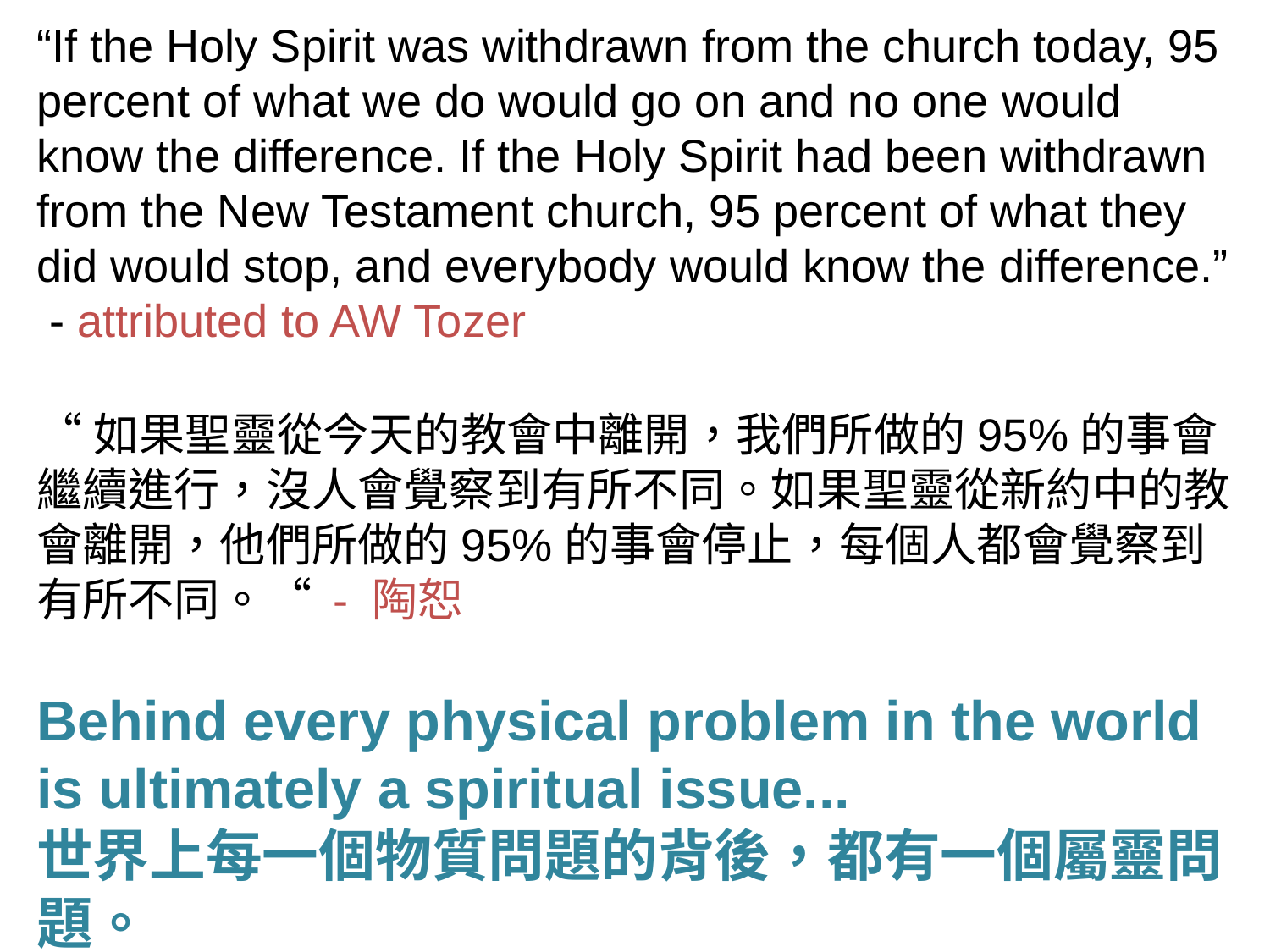

“If the Holy Spirit was withdrawn from the church today, 95 percent of what we do would go on and no one would know the difference. If the Holy Spirit had been withdrawn from the New Testament church, 95 percent of what they did would stop, and everybody would know the difference.”  - attributed to AW Tozer

“如果聖靈從今天的教會中離開，我們所做的95%的事會繼續進行，沒人會覺察到有所不同。如果聖靈從新約中的教會離開，他們所做的95%的事會停止，每個人都會覺察到有所不同。“ - 陶恕

Behind every physical problem in the world is ultimately a spiritual issue...
世界上每一個物質問題的背後，都有一個屬靈問題。